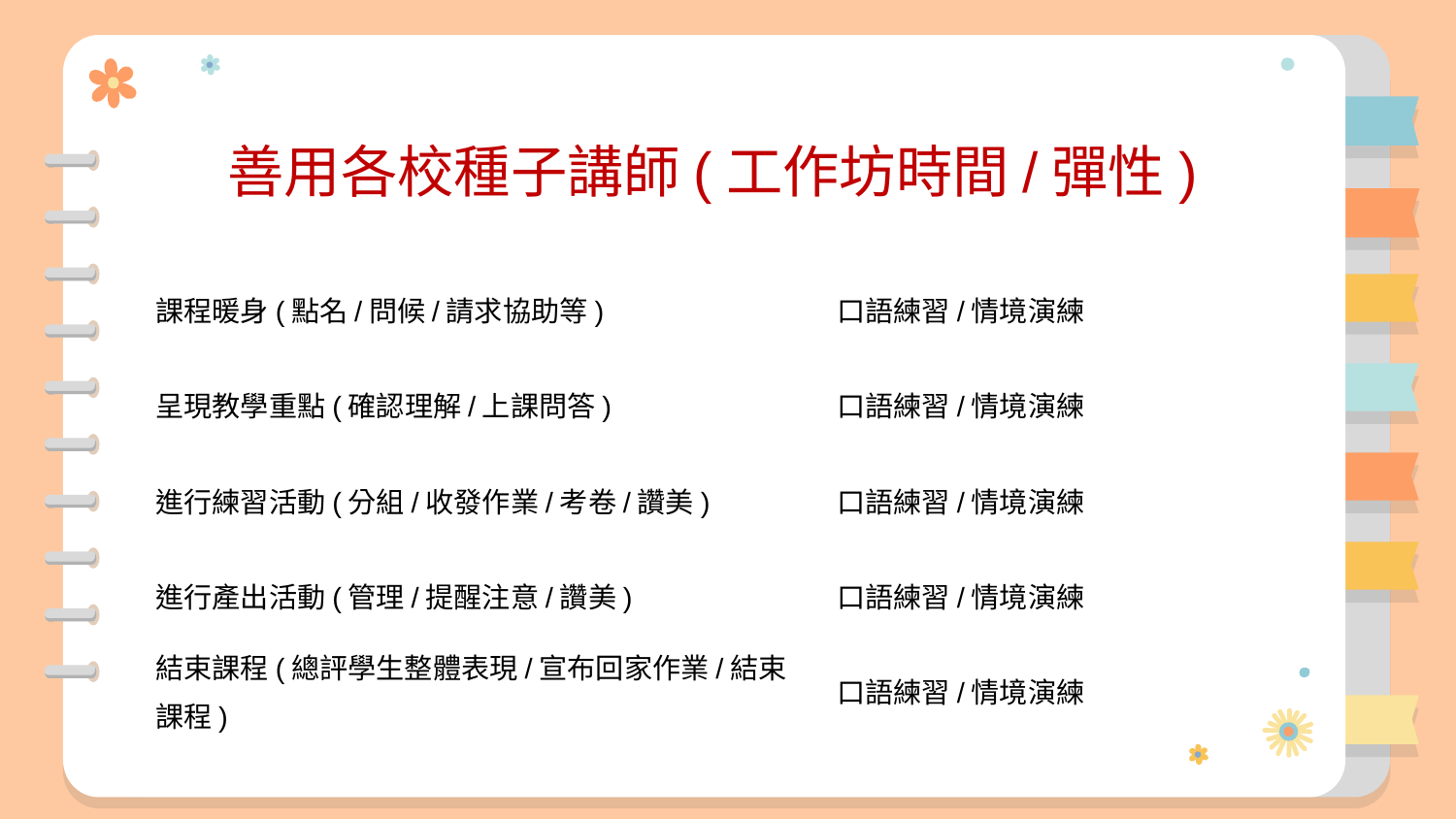

善用各校種子講師(工作坊時間/彈性)
| 課程暖身(點名/問候/請求協助等) | 口語練習/情境演練 |
| --- | --- |
| 呈現教學重點(確認理解/上課問答) | 口語練習/情境演練 |
| 進行練習活動(分組/收發作業/考卷/讚美) | 口語練習/情境演練 |
| 進行產出活動(管理/提醒注意/讚美) | 口語練習/情境演練 |
| 結束課程(總評學生整體表現/宣布回家作業/結束課程) | 口語練習/情境演練 |